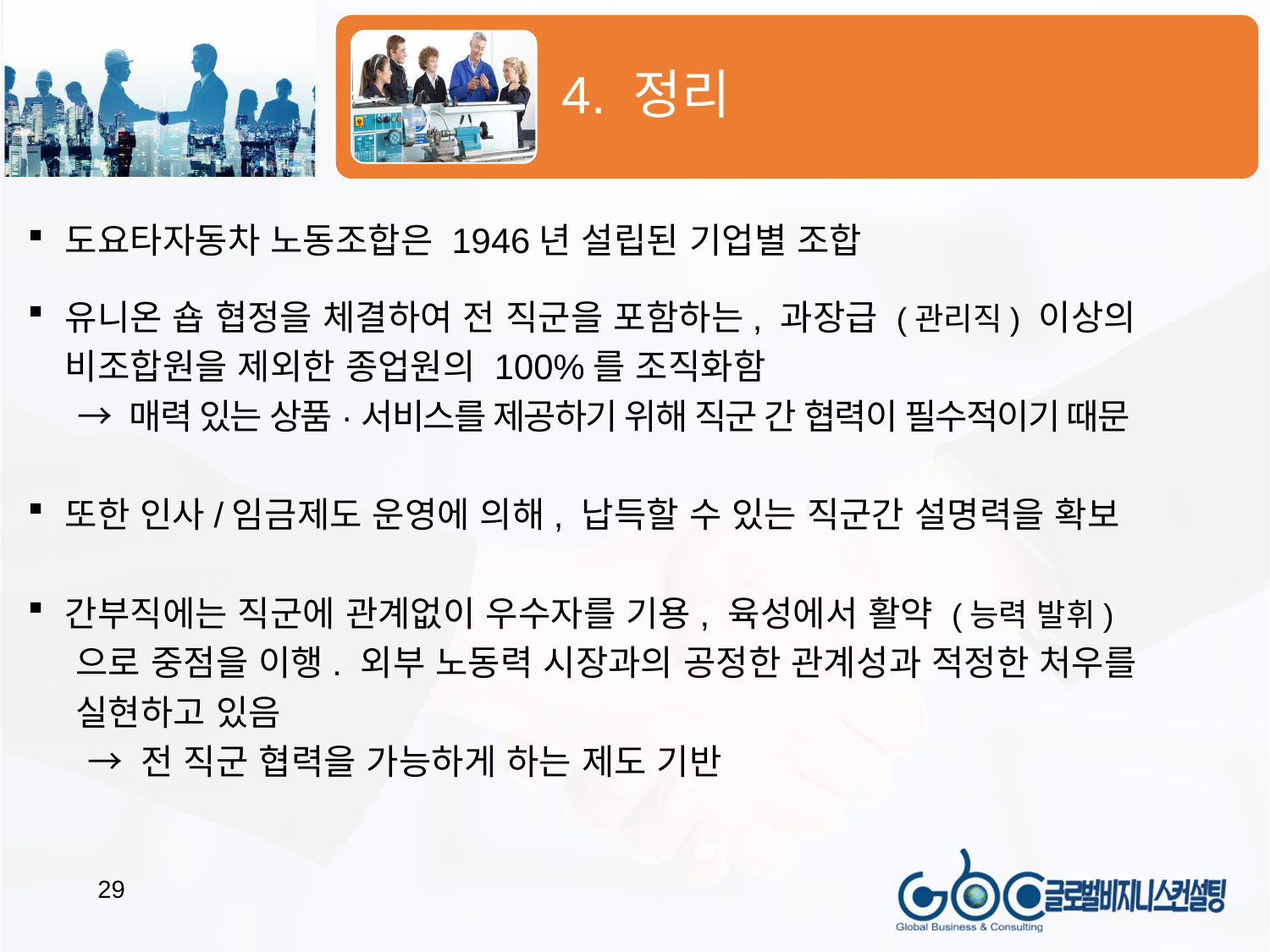

4. 정리
도요타자동차 노동조합은 1946년 설립된 기업별 조합

유니온 숍 협정을 체결하여 전 직군을 포함하는, 과장급 (관리직) 이상의
비조합원을 제외한 종업원의 100%를 조직화함
     → 매력 있는 상품·서비스를 제공하기 위해 직군 간 협력이 필수적이기 때문

또한 인사/임금제도 운영에 의해, 납득할 수 있는 직군간 설명력을 확보

간부직에는 직군에 관계없이 우수자를 기용, 육성에서 활약 (능력 발휘)
    으로 중점을 이행. 외부 노동력 시장과의 공정한 관계성과 적정한 처우를
    실현하고 있음
      → 전 직군 협력을 가능하게 하는 제도 기반

29